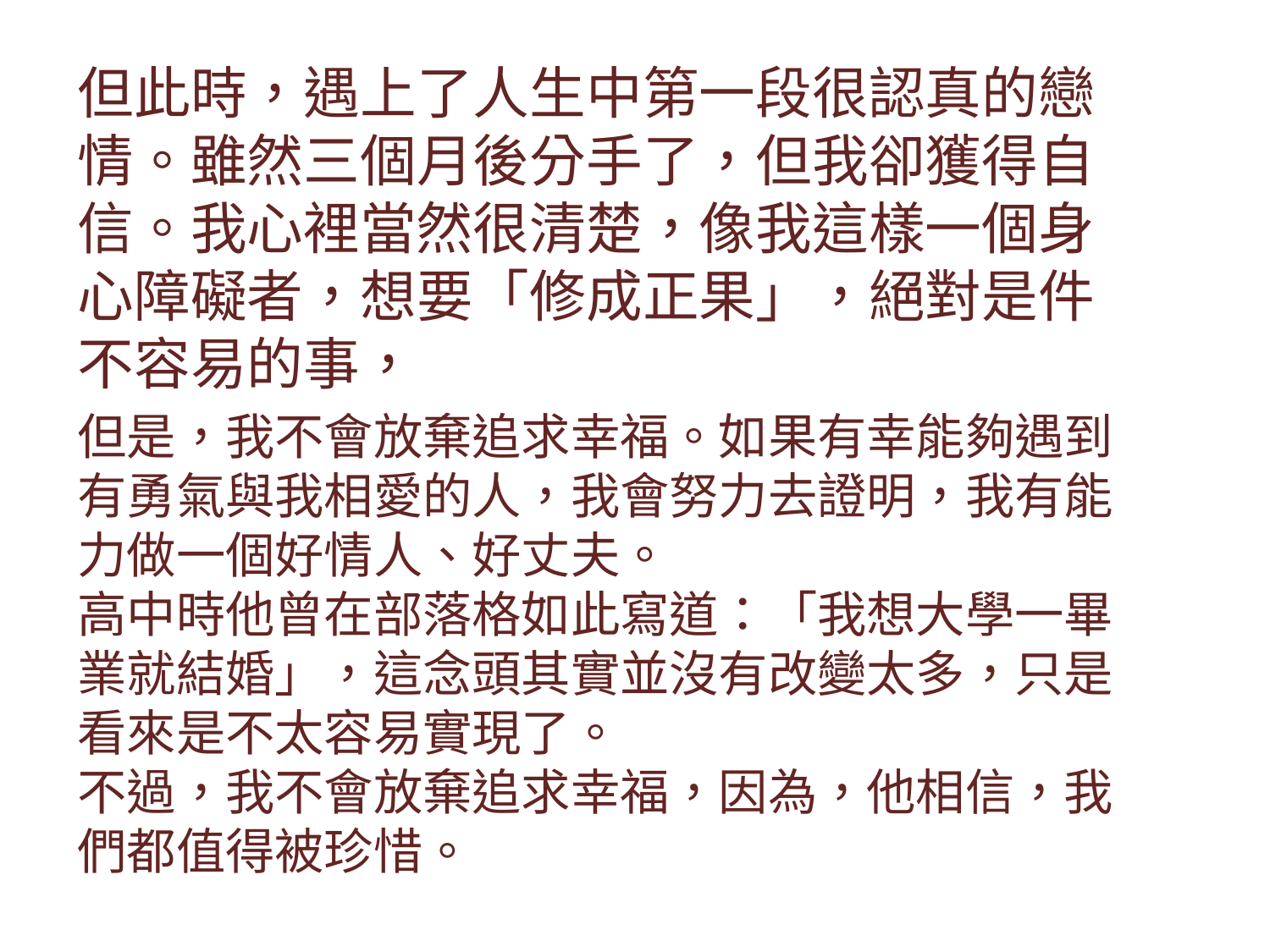

但此時，遇上了人生中第一段很認真的戀情。雖然三個月後分手了，但我卻獲得自信。我心裡當然很清楚，像我這樣一個身心障礙者，想要「修成正果」，絕對是件不容易的事，
但是，我不會放棄追求幸福。如果有幸能夠遇到有勇氣與我相愛的人，我會努力去證明，我有能力做一個好情人、好丈夫。
高中時他曾在部落格如此寫道：「我想大學一畢業就結婚」，這念頭其實並沒有改變太多，只是看來是不太容易實現了。
不過，我不會放棄追求幸福，因為，他相信，我們都值得被珍惜。